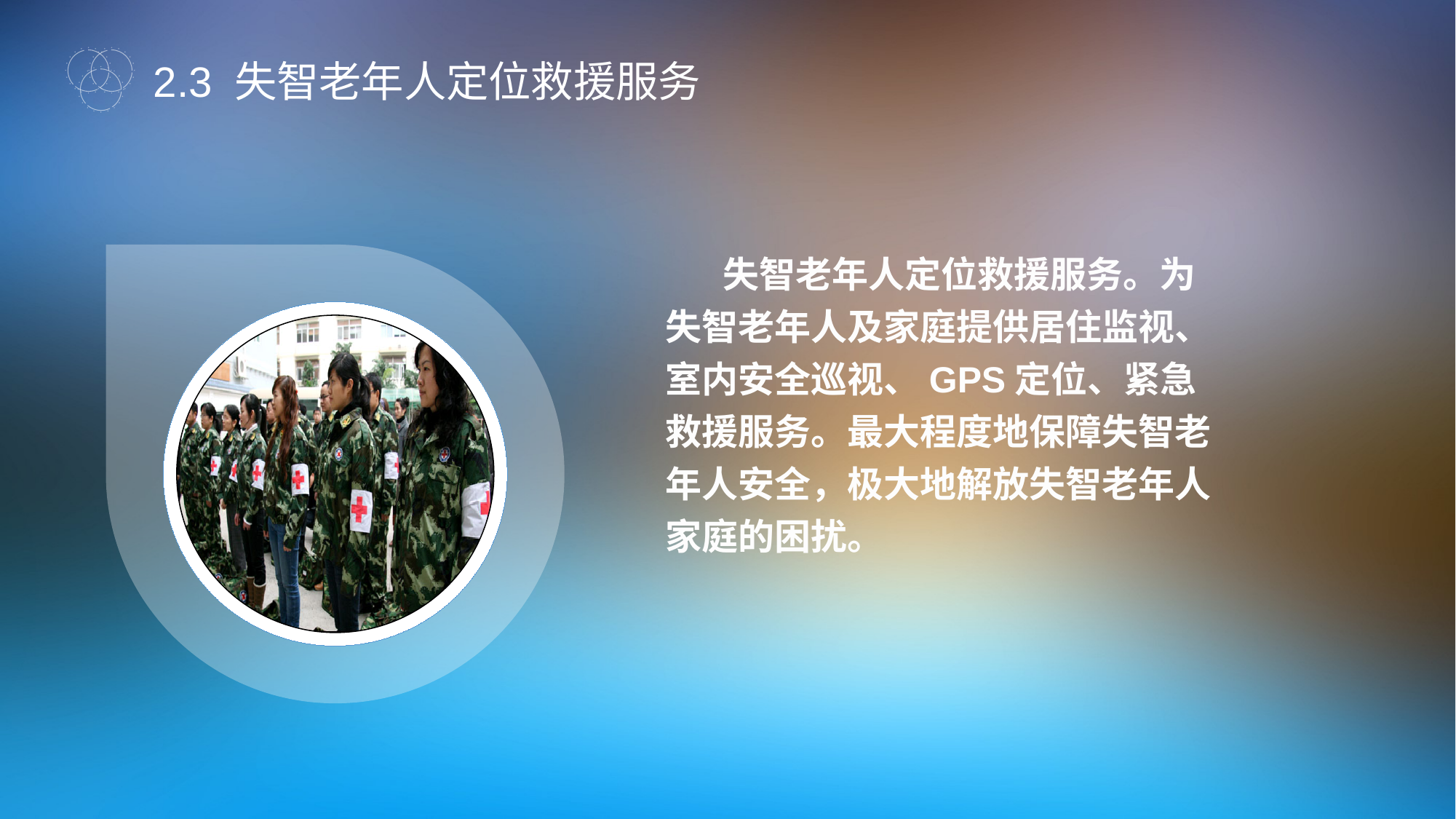

2.3 失智老年人定位救援服务
        失智老年人定位救援服务。为失智老年人及家庭提供居住监视、室内安全巡视、GPS定位、紧急救援服务。最大程度地保障失智老年人安全，极大地解放失智老年人家庭的困扰。